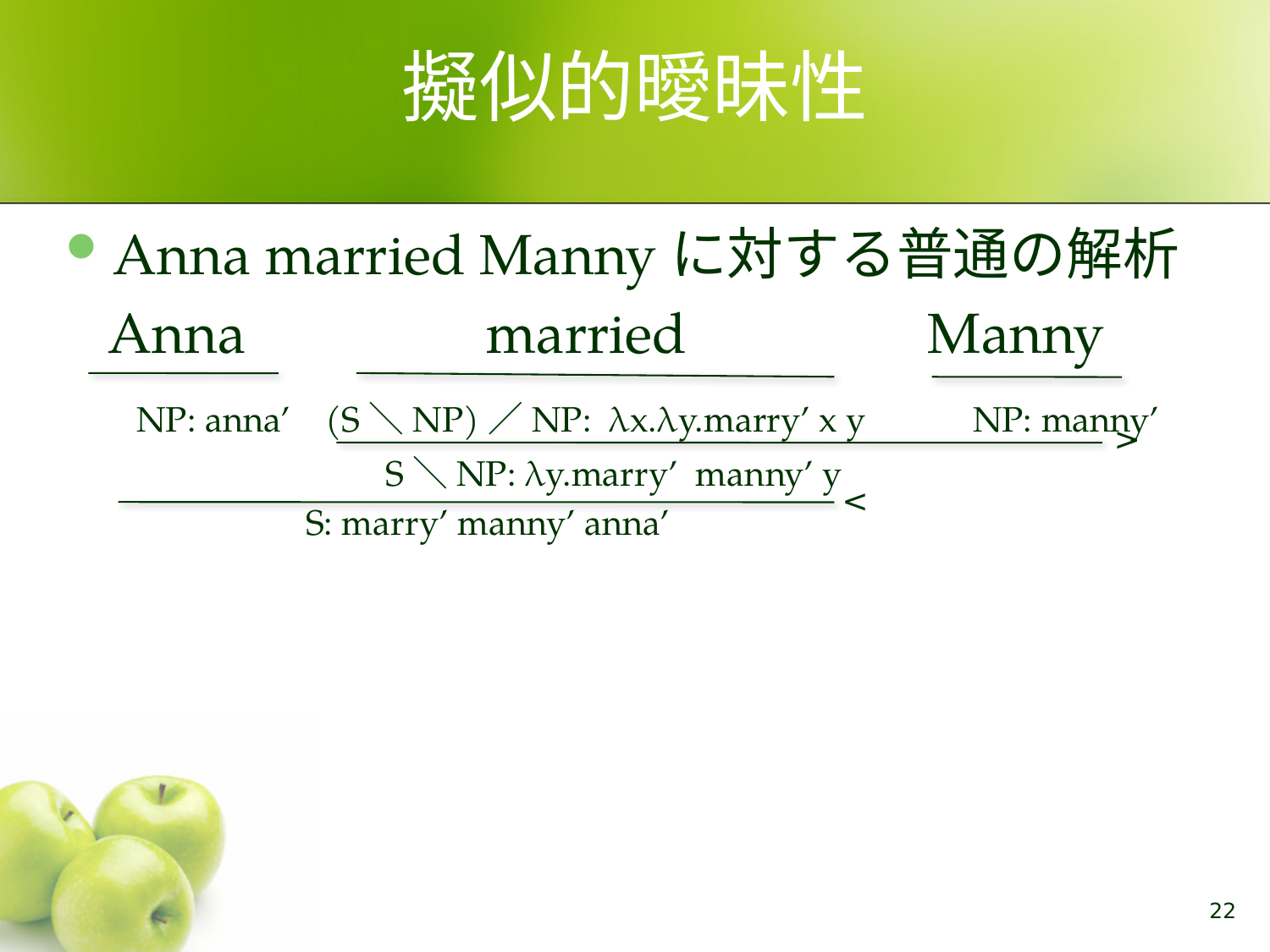

# 擬似的曖昧性
Anna married Mannyに対する普通の解析
   Anna                 married                 Manny
     NP: anna’    (S＼NP)／NP:  λx.λy.marry’ x y            NP: manny’
                                    S＼NP: λy.marry’  manny’ y
                           S: marry’ manny’ anna’
>
<
22